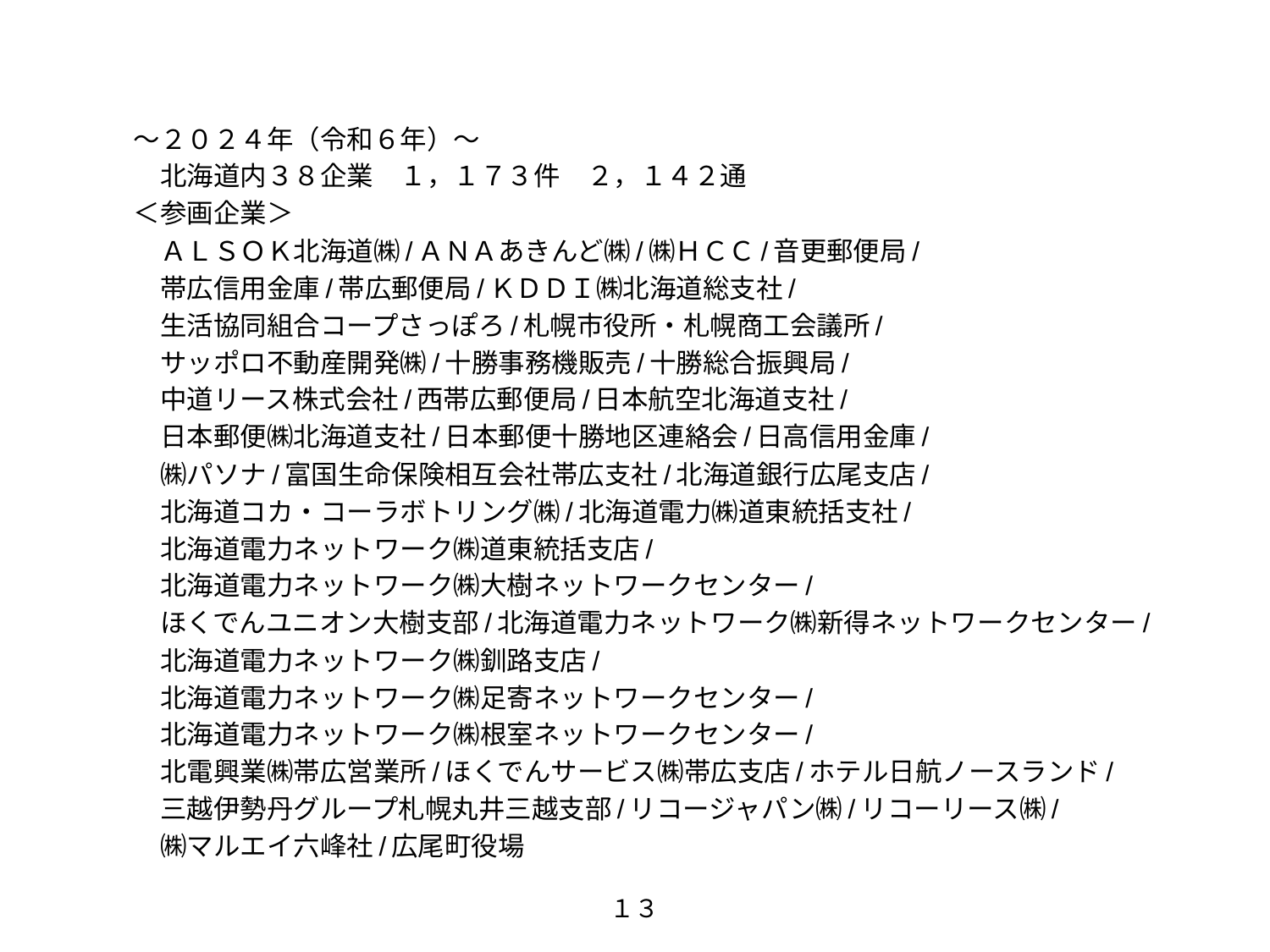

～２０２４年（令和６年）～
　北海道内３８企業　１，１７３件　２，１４２通
＜参画企業＞
　ＡＬＳＯＫ北海道㈱/ＡＮＡあきんど㈱/㈱ＨＣＣ/音更郵便局/
　帯広信用金庫/帯広郵便局/ＫＤＤＩ㈱北海道総支社/
　生活協同組合コープさっぽろ/札幌市役所・札幌商工会議所/
　サッポロ不動産開発㈱/十勝事務機販売/十勝総合振興局/
　中道リース株式会社/西帯広郵便局/日本航空北海道支社/
　日本郵便㈱北海道支社/日本郵便十勝地区連絡会/日高信用金庫/
　㈱パソナ/富国生命保険相互会社帯広支社/北海道銀行広尾支店/
　北海道コカ・コーラボトリング㈱/北海道電力㈱道東統括支社/
　北海道電力ネットワーク㈱道東統括支店/
　北海道電力ネットワーク㈱大樹ネットワークセンター/
　ほくでんユニオン大樹支部/北海道電力ネットワーク㈱新得ネットワークセンター/
　北海道電力ネットワーク㈱釧路支店/
　北海道電力ネットワーク㈱足寄ネットワークセンター/
　北海道電力ネットワーク㈱根室ネットワークセンター/
　北電興業㈱帯広営業所/ほくでんサービス㈱帯広支店/ホテル日航ノースランド/
　三越伊勢丹グループ札幌丸井三越支部/リコージャパン㈱/リコーリース㈱/
　㈱マルエイ六峰社/広尾町役場
１３